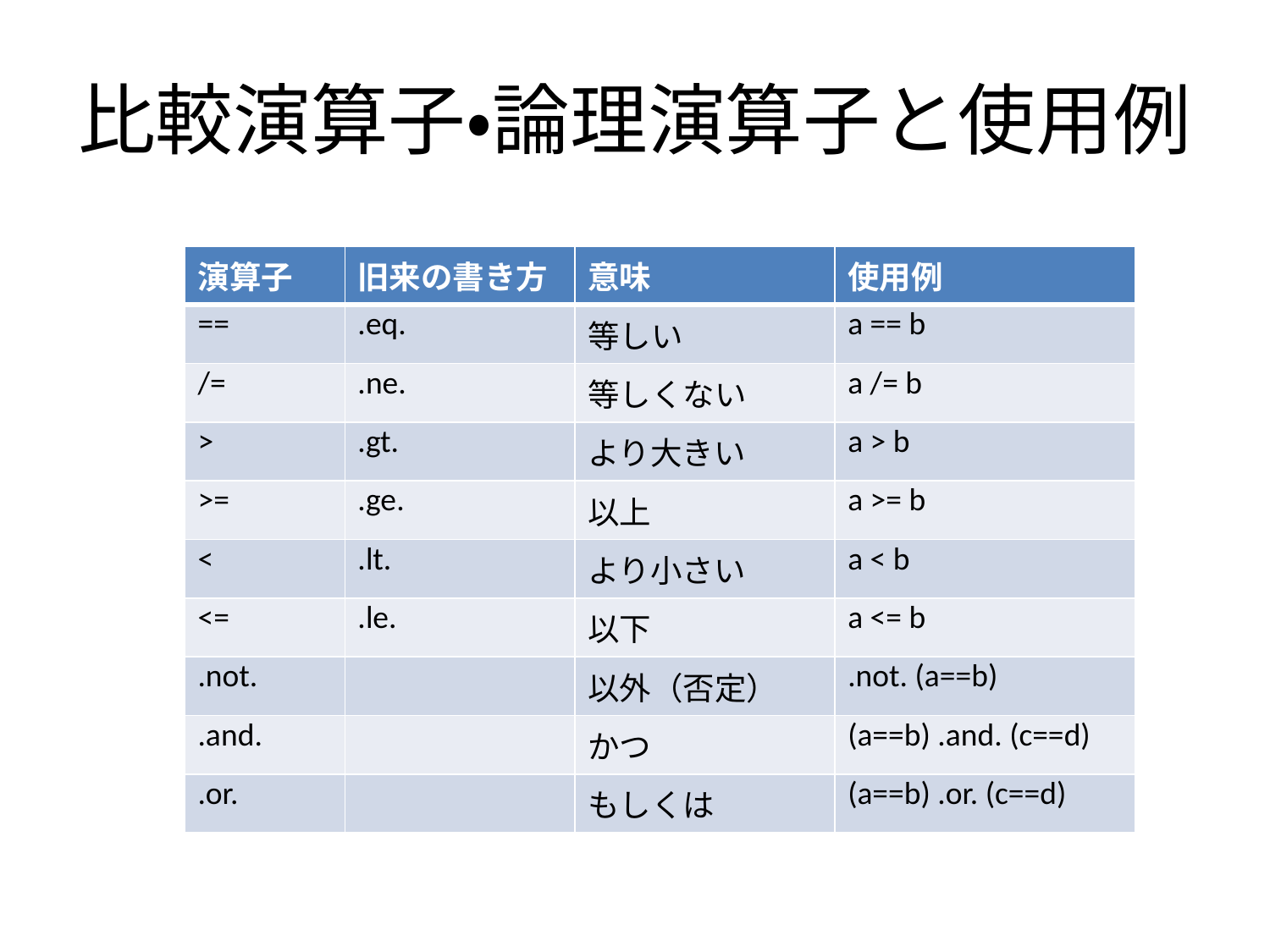

# 比較演算子・論理演算子と使用例
| 演算子 | 旧来の書き方 | 意味 | 使用例 |
| --- | --- | --- | --- |
| == | .eq. | 等しい | a == b |
| /= | .ne. | 等しくない | a /= b |
| > | .gt. | より大きい | a > b |
| >= | .ge. | 以上 | a >= b |
| < | .lt. | より小さい | a < b |
| <= | .le. | 以下 | a <= b |
| .not. |  | 以外（否定） | .not. (a==b) |
| .and. |  | かつ | (a==b) .and. (c==d) |
| .or. |  | もしくは | (a==b) .or. (c==d) |